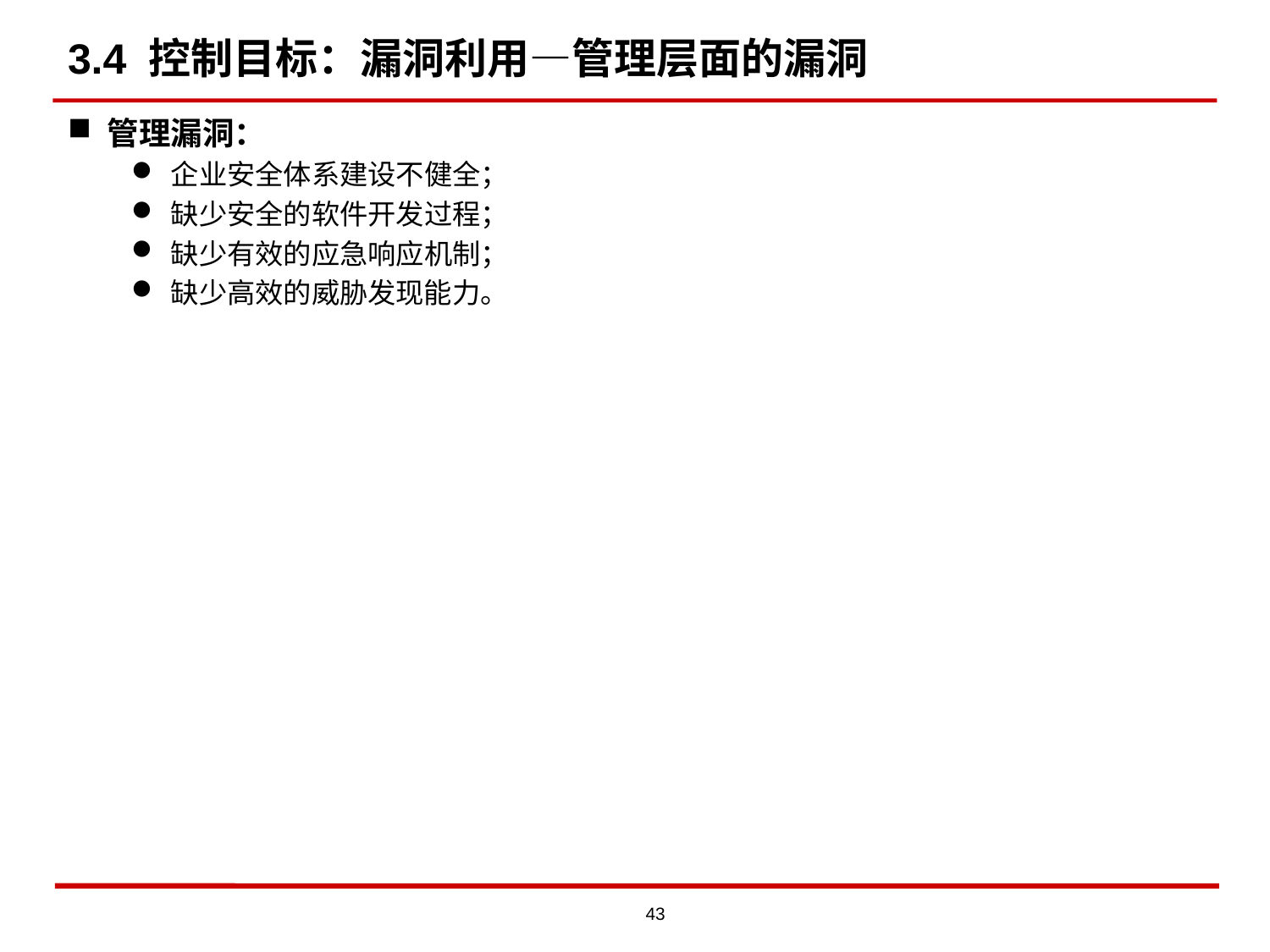

# 3.4 控制目标：漏洞利用—管理层面的漏洞
管理漏洞：
企业安全体系建设不健全；
缺少安全的软件开发过程；
缺少有效的应急响应机制；
缺少高效的威胁发现能力。